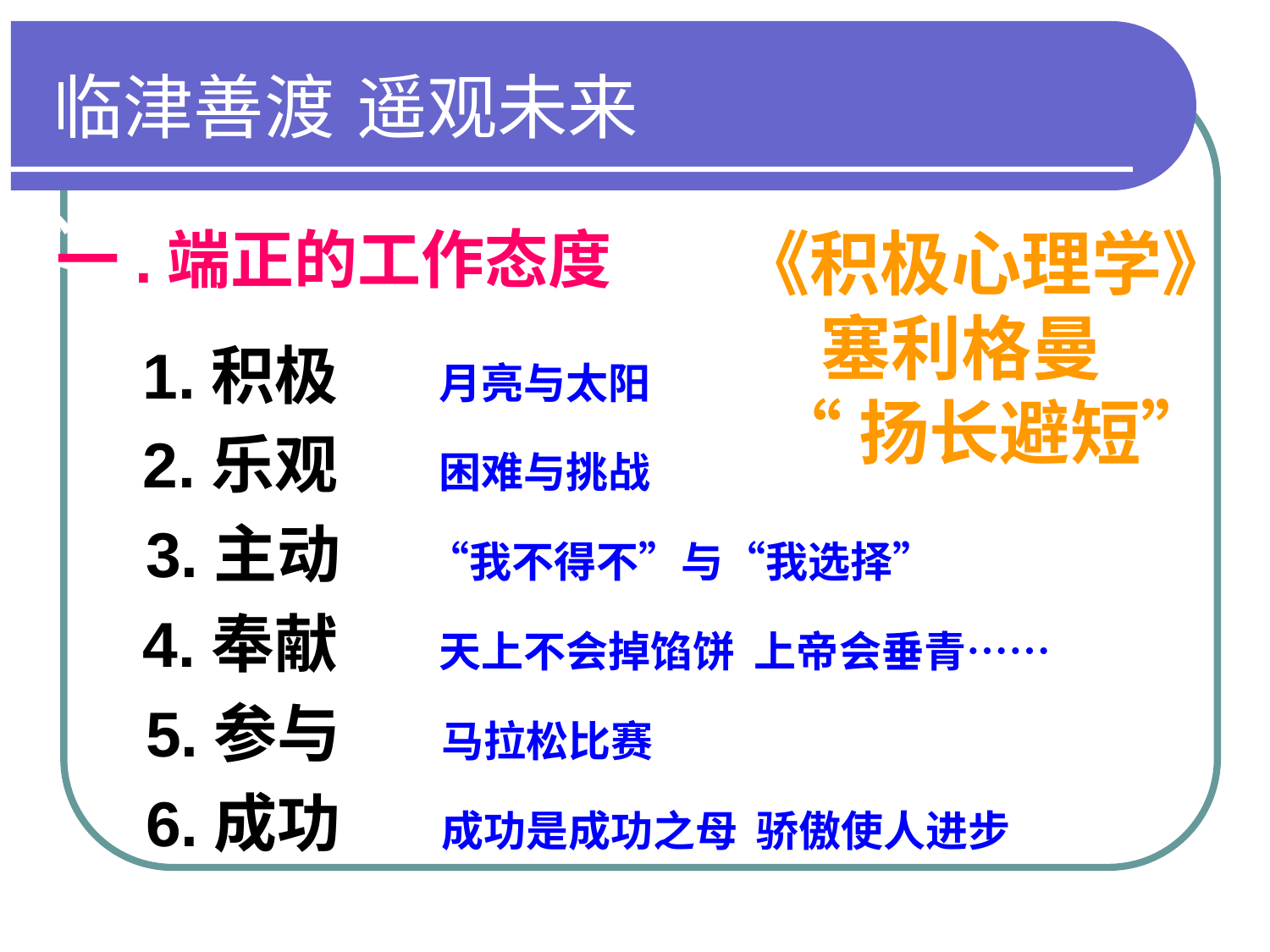

父母成长营（第一讲）走进初中生世界
一.端正的工作态度

《积极心理学》
    塞利格曼
  “扬长避短”
1.积极       月亮与太阳
2.乐观       困难与挑战
3.主动      “我不得不”与“我选择”
4.奉献       天上不会掉馅饼  上帝会垂青……
5.参与       马拉松比赛
6.成功       成功是成功之母  骄傲使人进步